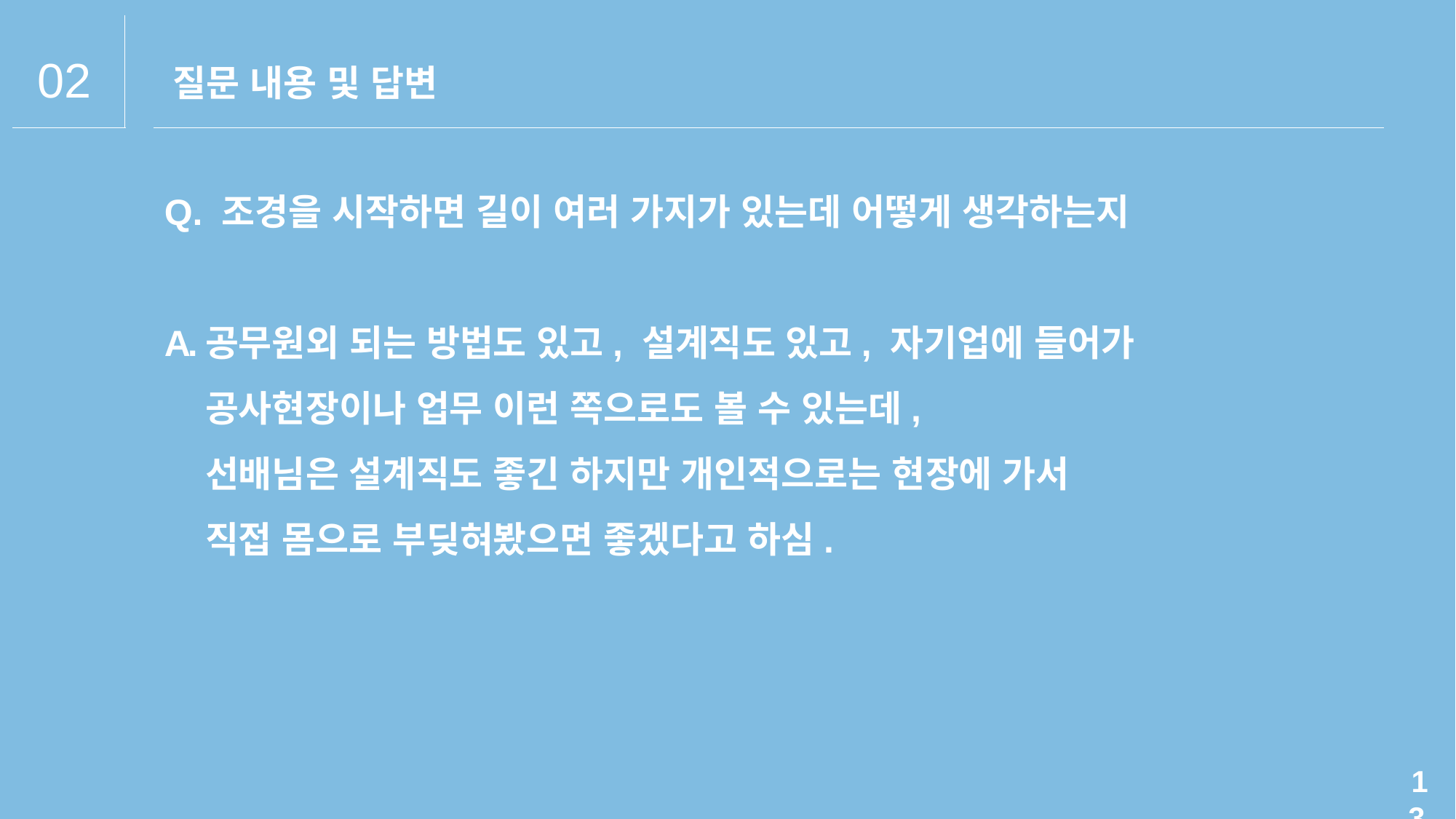

02
질문 내용 및 답변
Q. 조경을 시작하면 길이 여러 가지가 있는데 어떻게 생각하는지

공무원외 되는 방법도 있고, 설계직도 있고, 자기업에 들어가
공사현장이나 업무 이런 쪽으로도 볼 수 있는데,
선배님은 설계직도 좋긴 하지만 개인적으로는 현장에 가서
직접 몸으로 부딪혀봤으면 좋겠다고 하심.
13